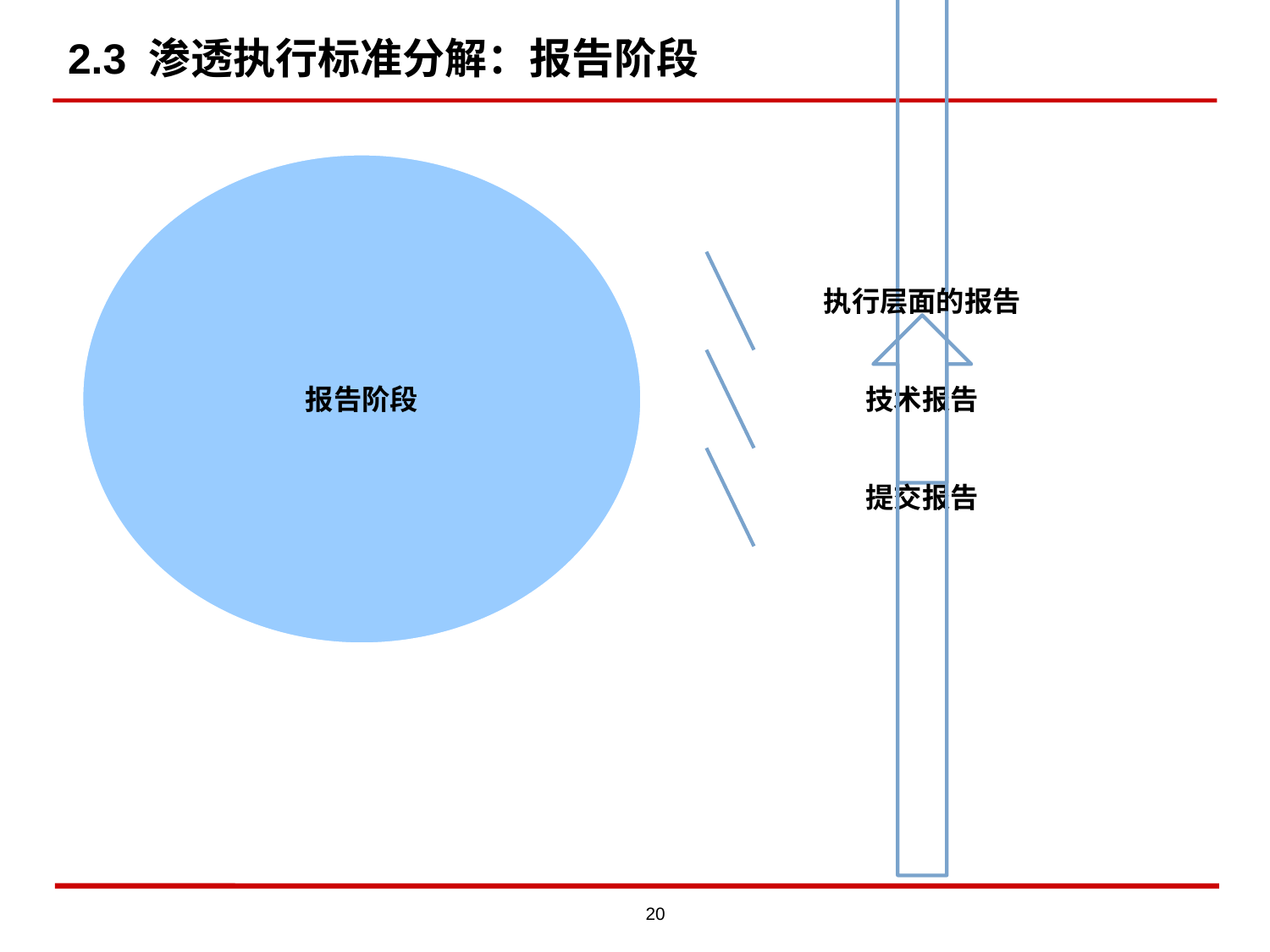

# 2.3 渗透执行标准分解：报告阶段
报告阶段
执行层面的报告
技术报告
提交报告